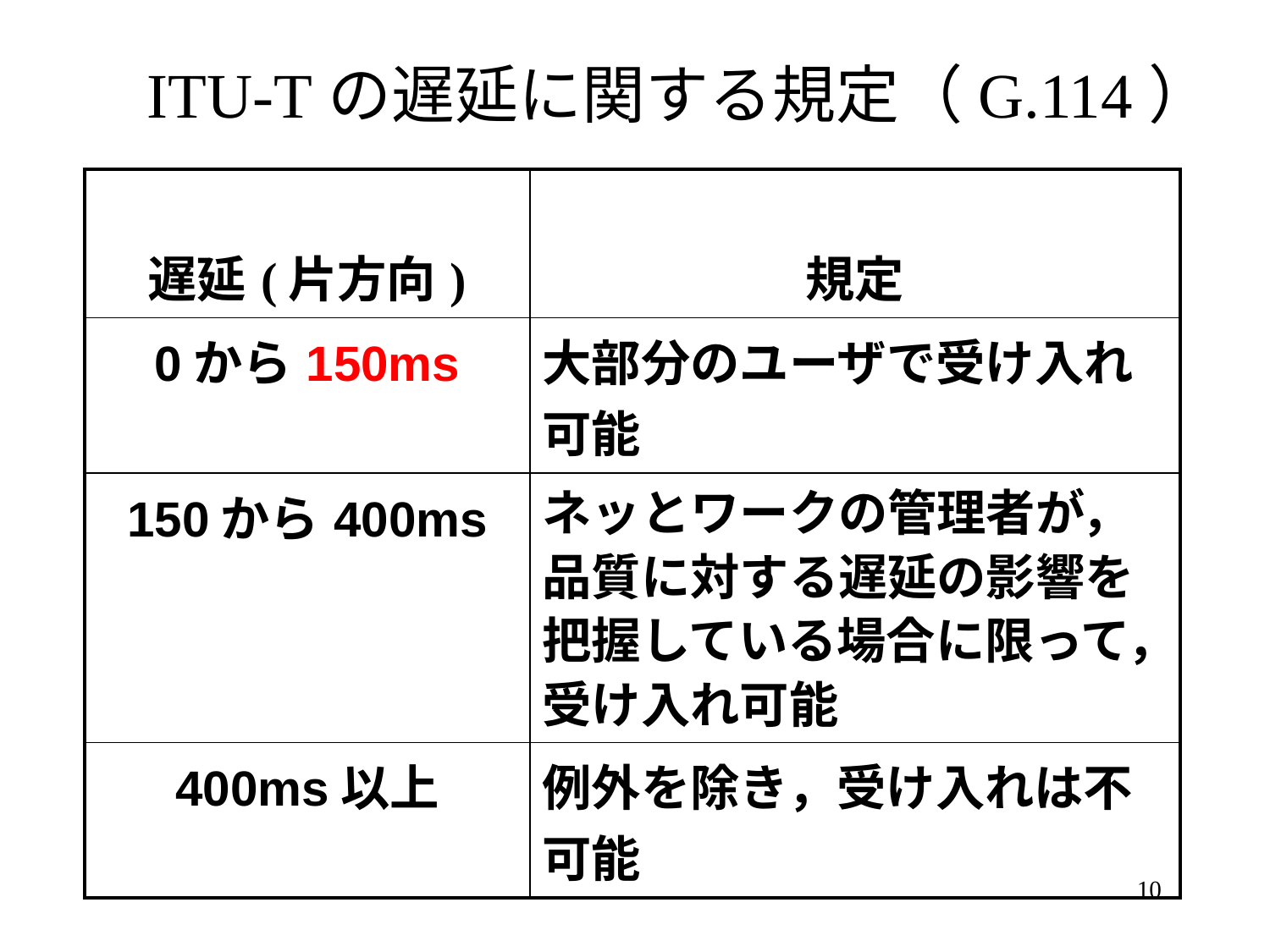

# ITU-Tの遅延に関する規定（G.114）
| 遅延(片方向) | 規定 |
| --- | --- |
| 0から150ms | 大部分のユーザで受け入れ可能 |
| 150から400ms | ネッとワークの管理者が，品質に対する遅延の影響を把握している場合に限って，受け入れ可能 |
| 400ms以上 | 例外を除き，受け入れは不可能 |
10